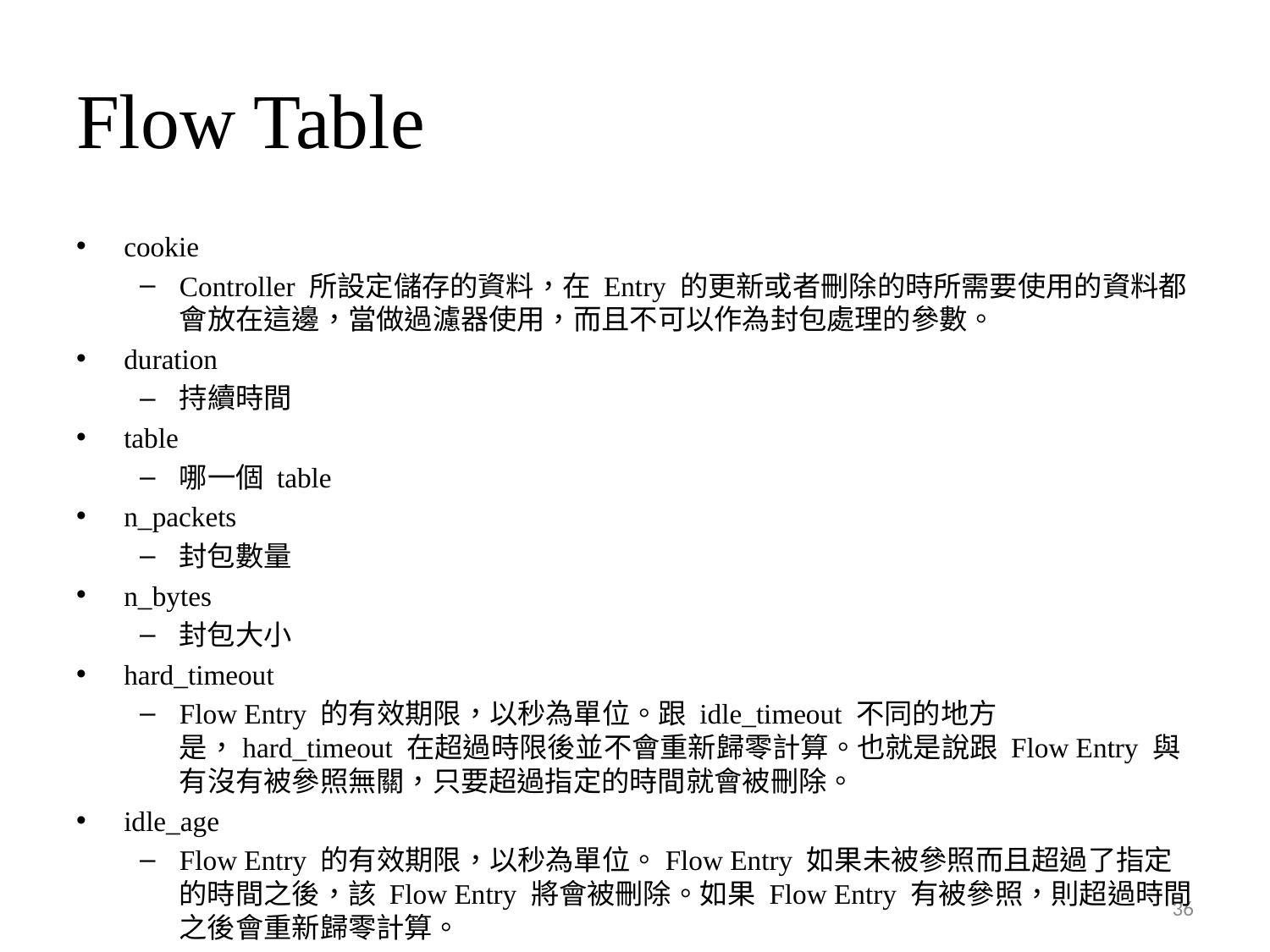

# Flow Table
cookie
Controller 所設定儲存的資料，在 Entry 的更新或者刪除的時所需要使用的資料都會放在這邊，當做過濾器使用，而且不可以作為封包處理的參數。
duration
持續時間
table
哪一個 table
n_packets
封包數量
n_bytes
封包大小
hard_timeout
Flow Entry 的有效期限，以秒為單位。跟 idle_timeout 不同的地方是，hard_timeout 在超過時限後並不會重新歸零計算。也就是說跟 Flow Entry 與有沒有被參照無關，只要超過指定的時間就會被刪除。
idle_age
Flow Entry 的有效期限，以秒為單位。Flow Entry 如果未被參照而且超過了指定的時間之後，該 Flow Entry 將會被刪除。如果 Flow Entry 有被參照，則超過時間之後會重新歸零計算。
36